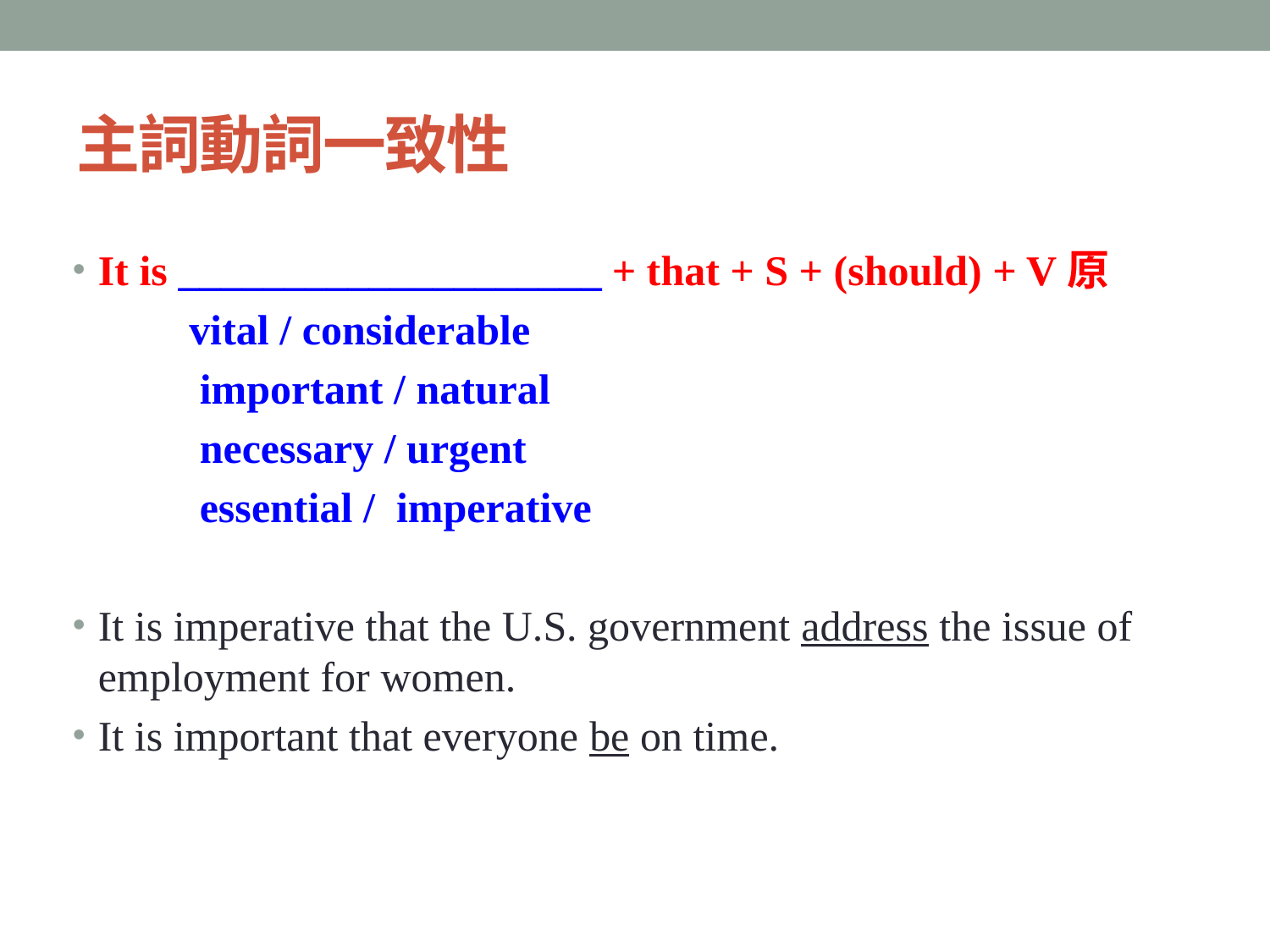

# 主詞動詞一致性
It is ____________________ + that + S + (should) + V原
           vital / considerable
            important / natural
            necessary / urgent
            essential /  imperative

It is imperative that the U.S. government address the issue of employment for women.
It is important that everyone be on time.